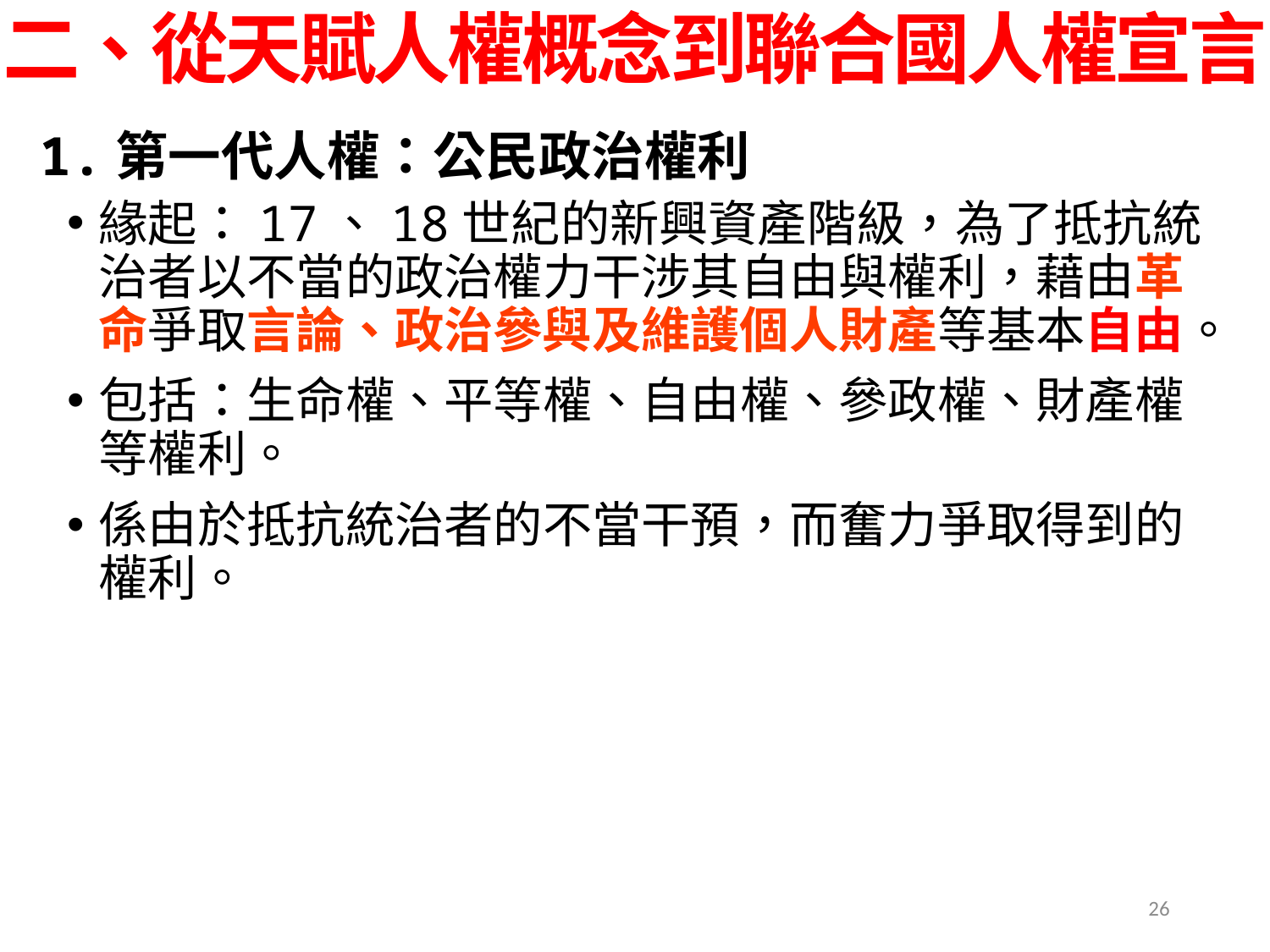

二、從天賦人權概念到聯合國人權宣言
1.第一代人權：公民政治權利
緣起：17、18世紀的新興資產階級，為了抵抗統治者以不當的政治權力干涉其自由與權利，藉由革命爭取言論、政治參與及維護個人財產等基本自由。
包括：生命權、平等權、自由權、參政權、財產權等權利。
係由於抵抗統治者的不當干預，而奮力爭取得到的權利。
26